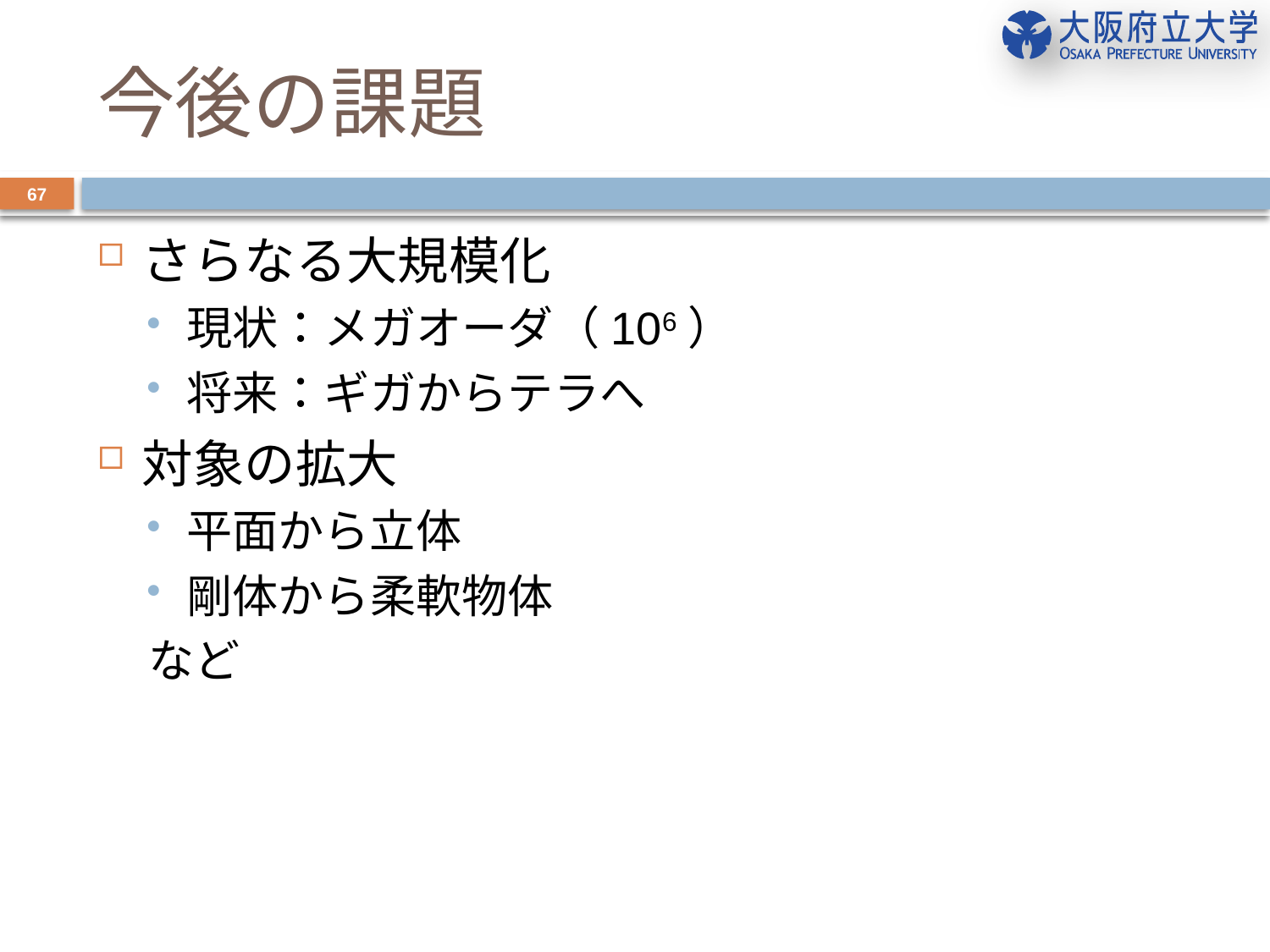

# 今後の課題
67
さらなる大規模化
現状：メガオーダ（106）
将来：ギガからテラへ
対象の拡大
平面から立体
剛体から柔軟物体
など